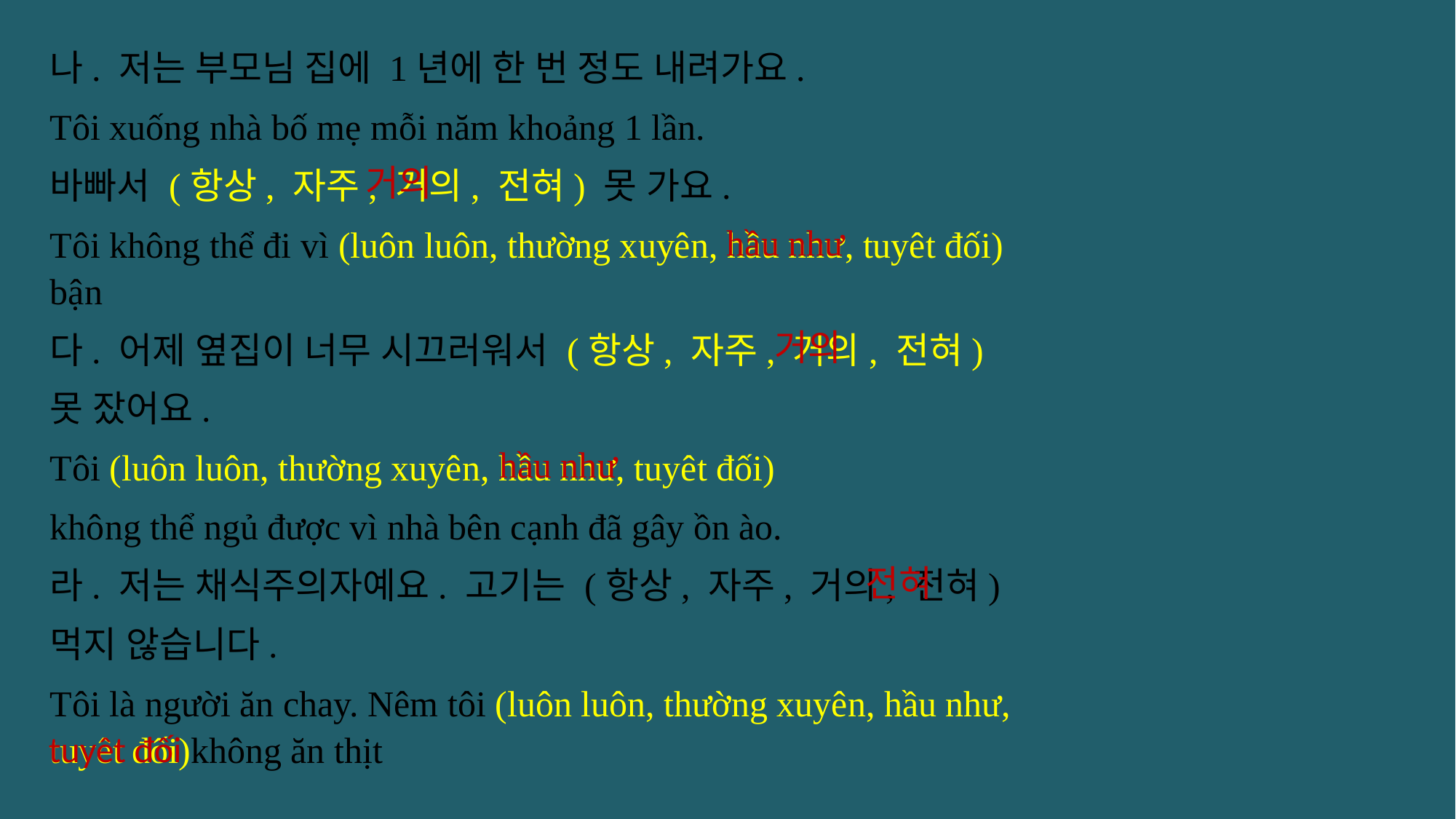

나. 저는 부모님 집에 1년에 한 번 정도 내려가요.
Tôi xuống nhà bố mẹ mỗi năm khoảng 1 lần.
바빠서 (항상, 자주, 거의, 전혀) 못 가요.
Tôi không thể đi vì (luôn luôn, thường xuyên, hầu như, tuyêt đối) bận
다. 어제 옆집이 너무 시끄러워서 (항상, 자주, 거의, 전혀)
못 잤어요.
Tôi (luôn luôn, thường xuyên, hầu như, tuyêt đối)
không thể ngủ được vì nhà bên cạnh đã gây ồn ào.
라. 저는 채식주의자예요. 고기는 (항상, 자주, 거의, 전혀)
먹지 않습니다.
Tôi là người ăn chay. Nêm tôi (luôn luôn, thường xuyên, hầu như, tuyêt đối)không ăn thịt
거의
hầu như
거의
hầu như
전혀
tuyêt đối